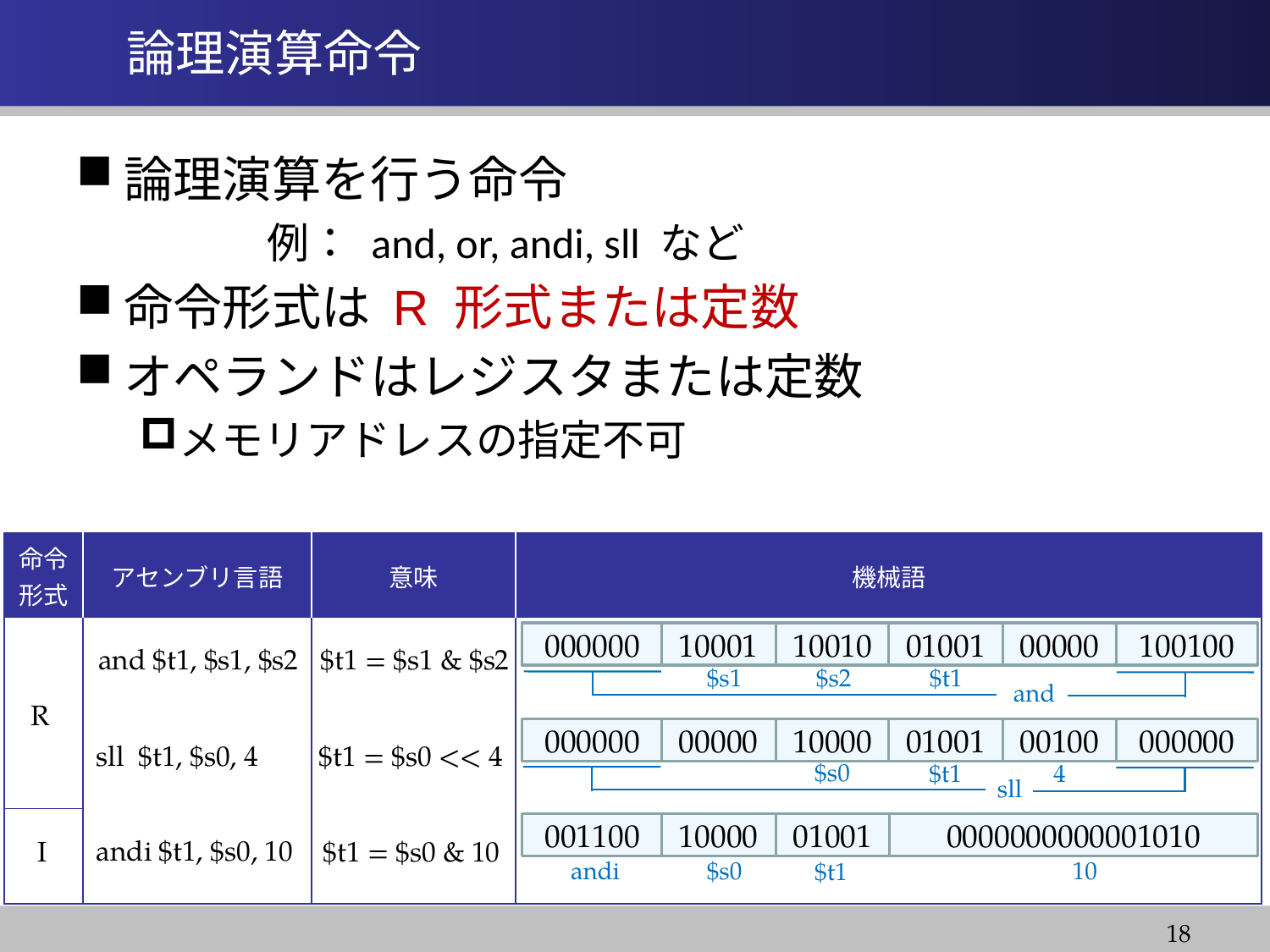

# 論理演算命令
論理演算を行う命令
	例： and, or, andi, sll など
命令形式は R 形式または定数
オペランドはレジスタまたは定数
メモリアドレスの指定不可
| 命令形式 | アセンブリ言語 | 意味 | 機械語 |
| --- | --- | --- | --- |
|  |  |  |  |
|  |  |  |  |
|  |  |  |  |
000000
10001
10010
01001
00000
100100
and $t1, $s1, $s2
$t1 = $s1 & $s2
$s1
$t1
$s2
and
R
000000
00000
10000
01001
00100
000000
sll  $t1, $s0, 4
$t1 = $s0 << 4
$s0
$t1
4
sll
001100
10000
01001
0000000000001010
andi $t1, $s0, 10
 I
$t1 = $s0 & 10
10
andi
$s0
$t1
18